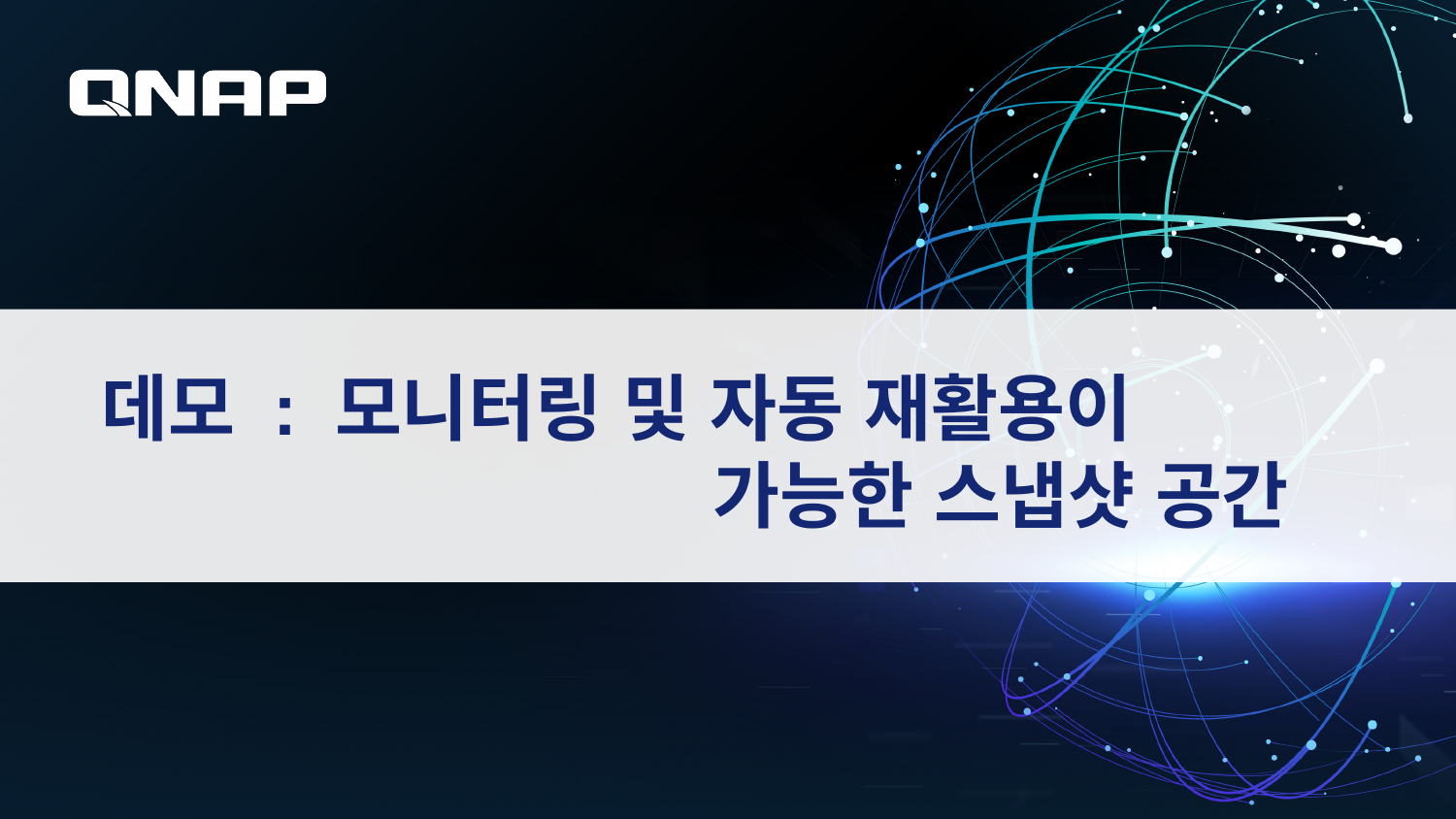

데모 : 모니터링 및 자동 재활용이
                                가능한 스냅샷 공간